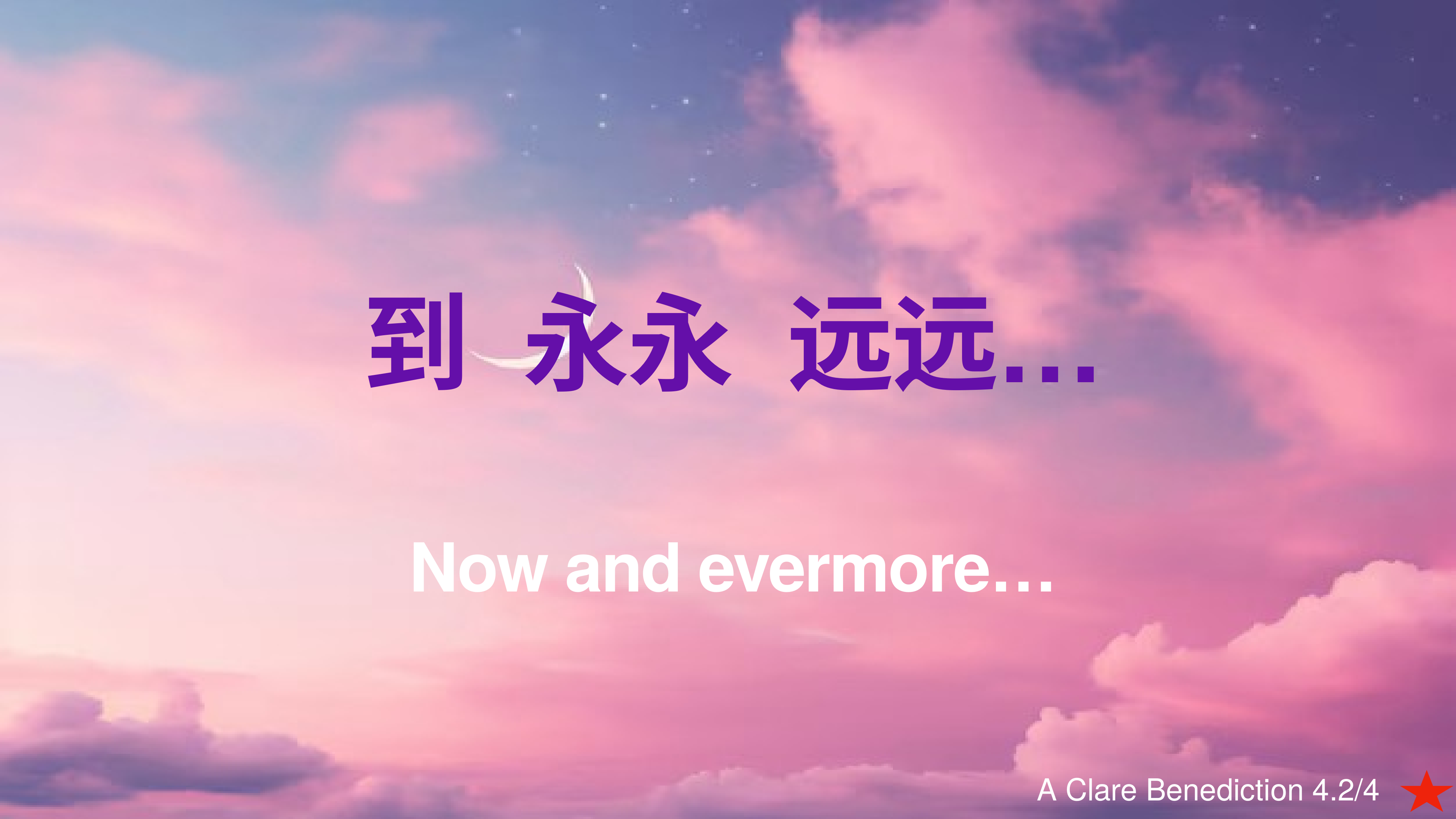

# 到  永永  远远…
Now and evermore…

A Clare Benediction 4.2/4